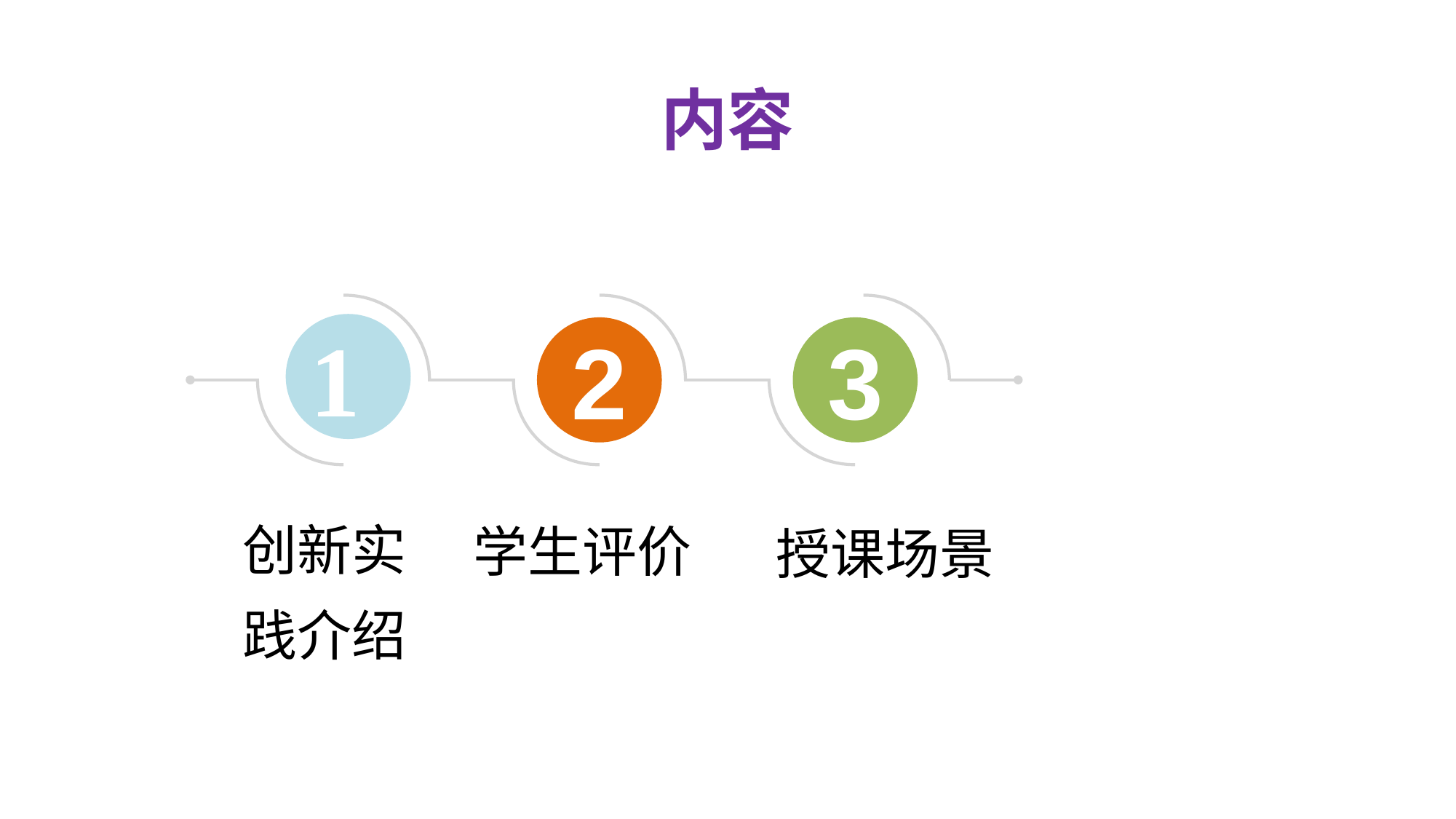

# 内容

1
2
3

创新实践介绍
学生评价
授课场景